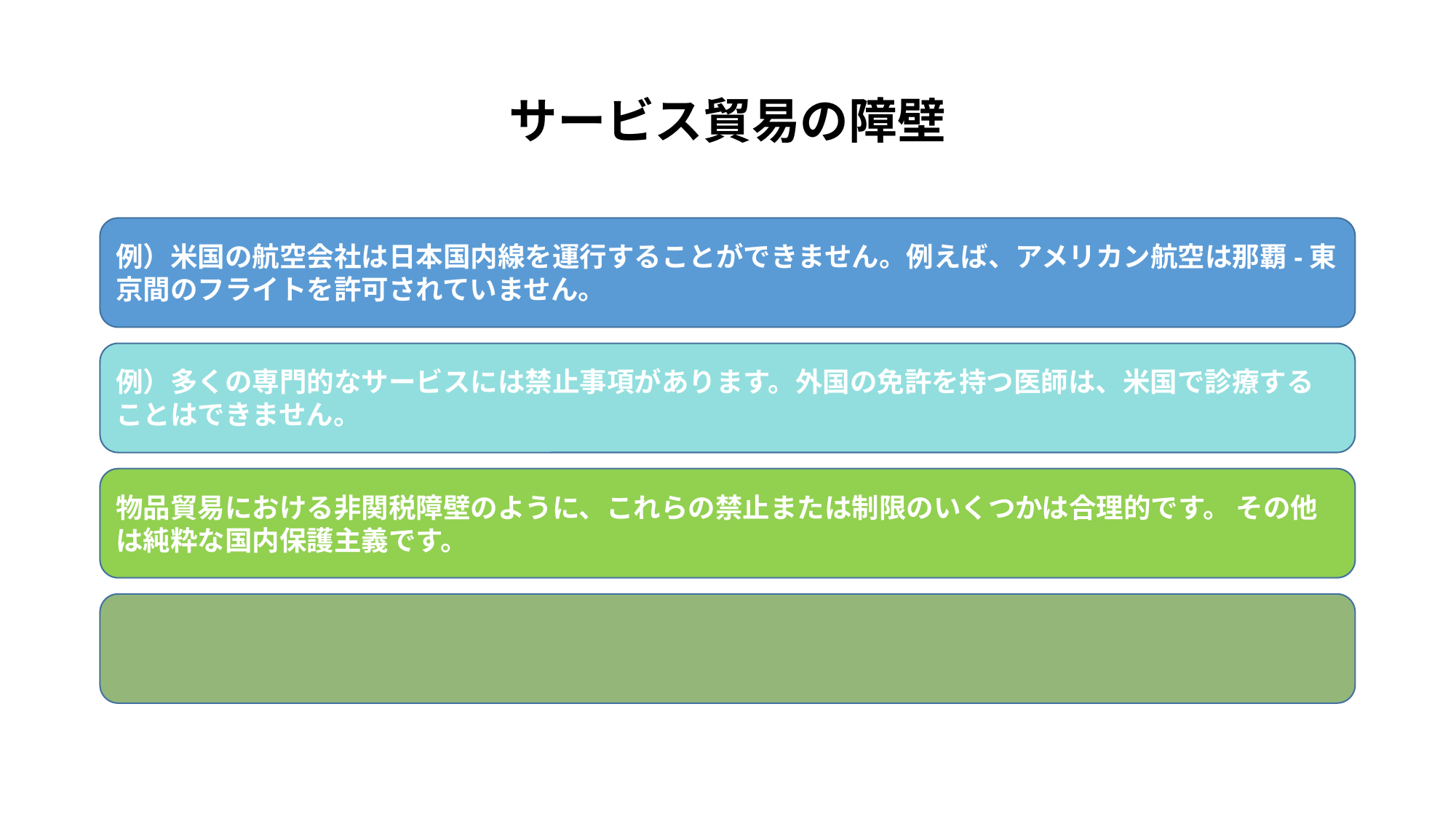

# サービス貿易の障壁

例）米国の航空会社は日本国内線を運行することができません。例えば、アメリカン航空は那覇-東京間のフライトを許可されていません。
例）多くの専門的なサービスには禁止事項があります。外国の免許を持つ医師は、米国で診療することはできません。
物品貿易における非関税障壁のように、これらの禁止または制限のいくつかは合理的です。 その他は純粋な国内保護主義です。